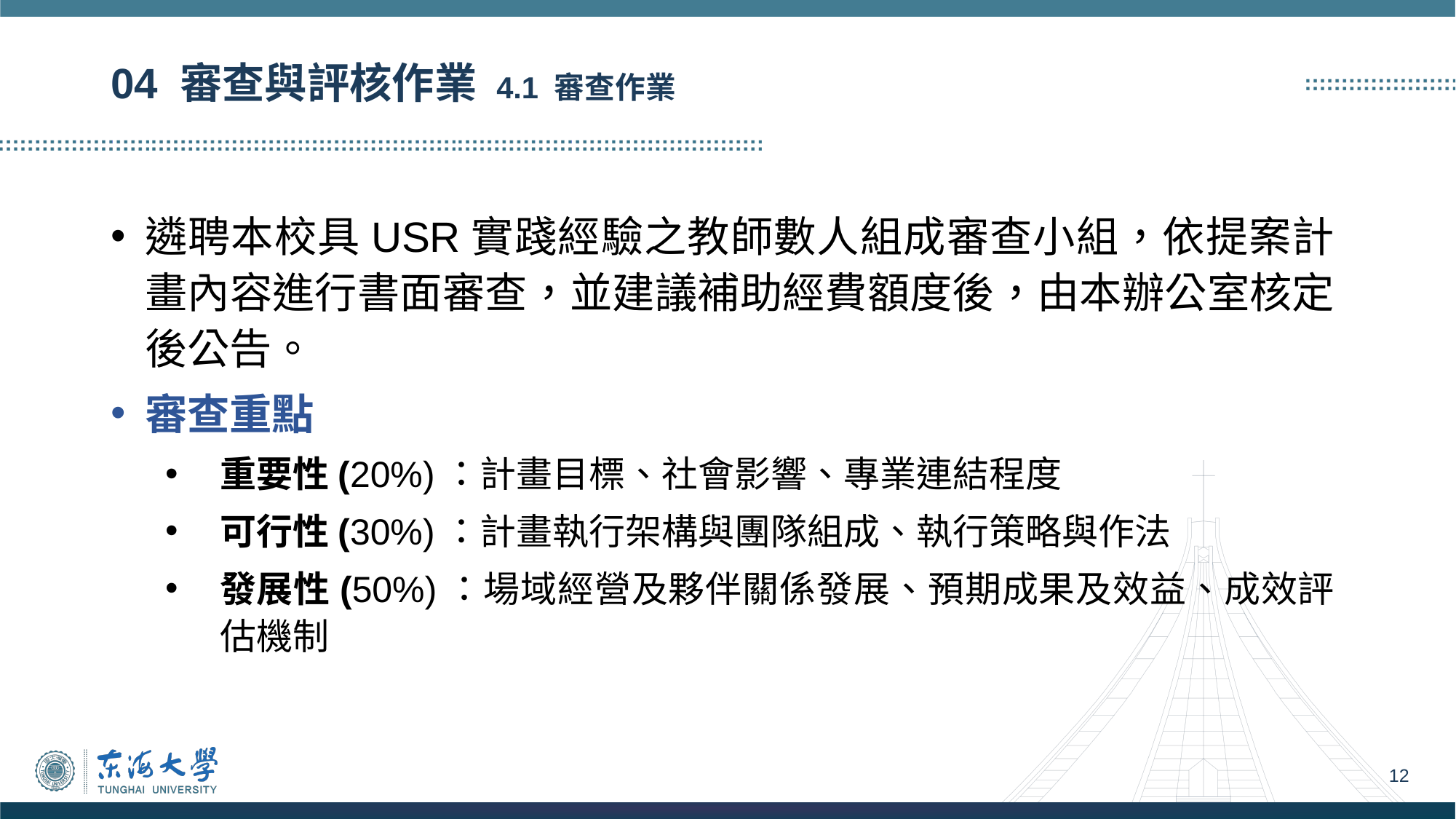

# 04 審查與評核作業 4.1 審查作業
遴聘本校具USR實踐經驗之教師數人組成審查小組，依提案計畫內容進行書面審查，並建議補助經費額度後，由本辦公室核定後公告。
審查重點
重要性(20%)：計畫目標、社會影響、專業連結程度
可行性(30%)：計畫執行架構與團隊組成、執行策略與作法
發展性(50%)：場域經營及夥伴關係發展、預期成果及效益、成效評估機制
12